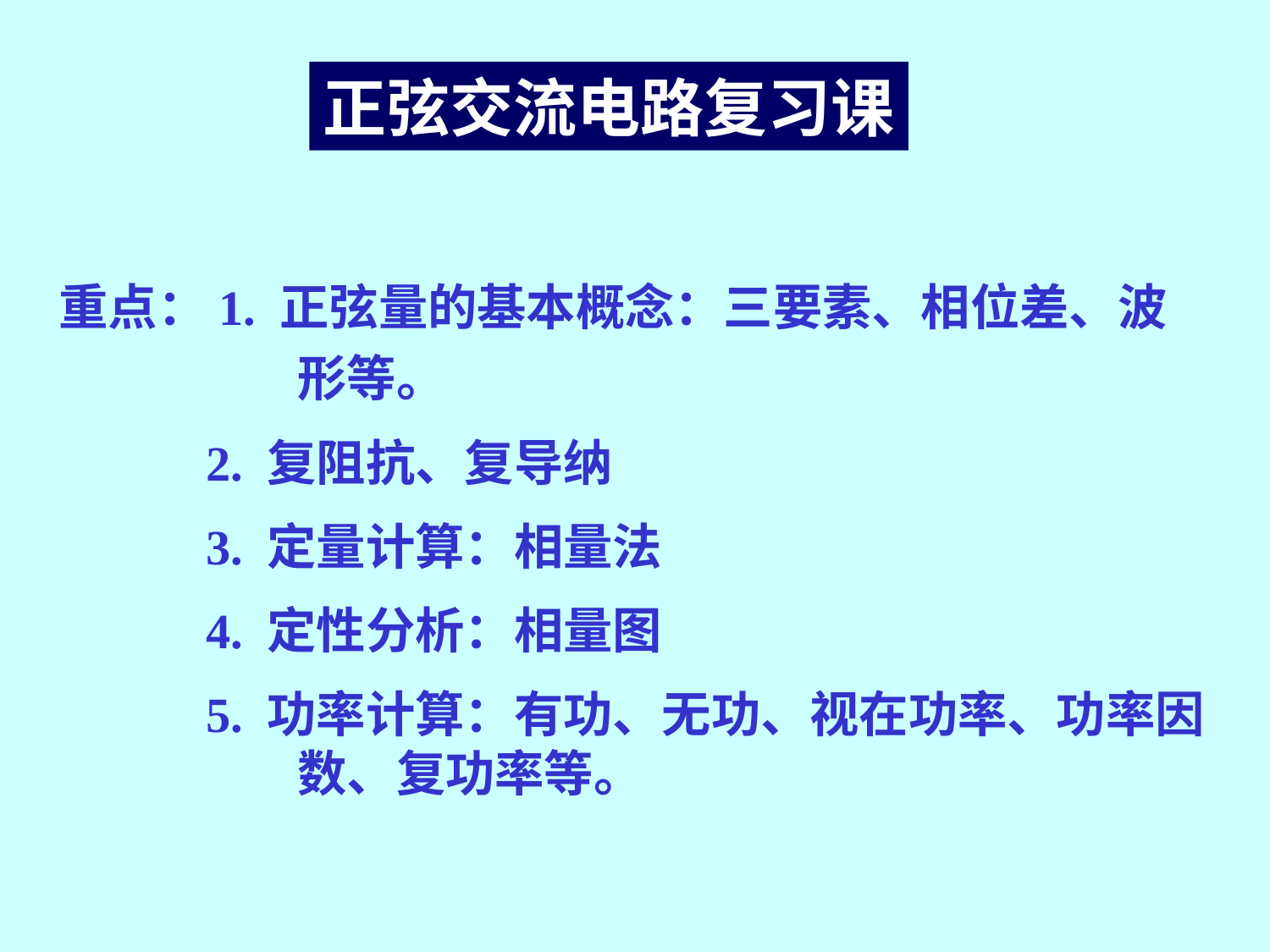

正弦交流电路复习课
重点：1. 正弦量的基本概念：三要素、相位差、波形等。
            2. 复阻抗、复导纳
            3. 定量计算：相量法
            4. 定性分析：相量图
            5. 功率计算：有功、无功、视在功率、功率因数、复功率等。